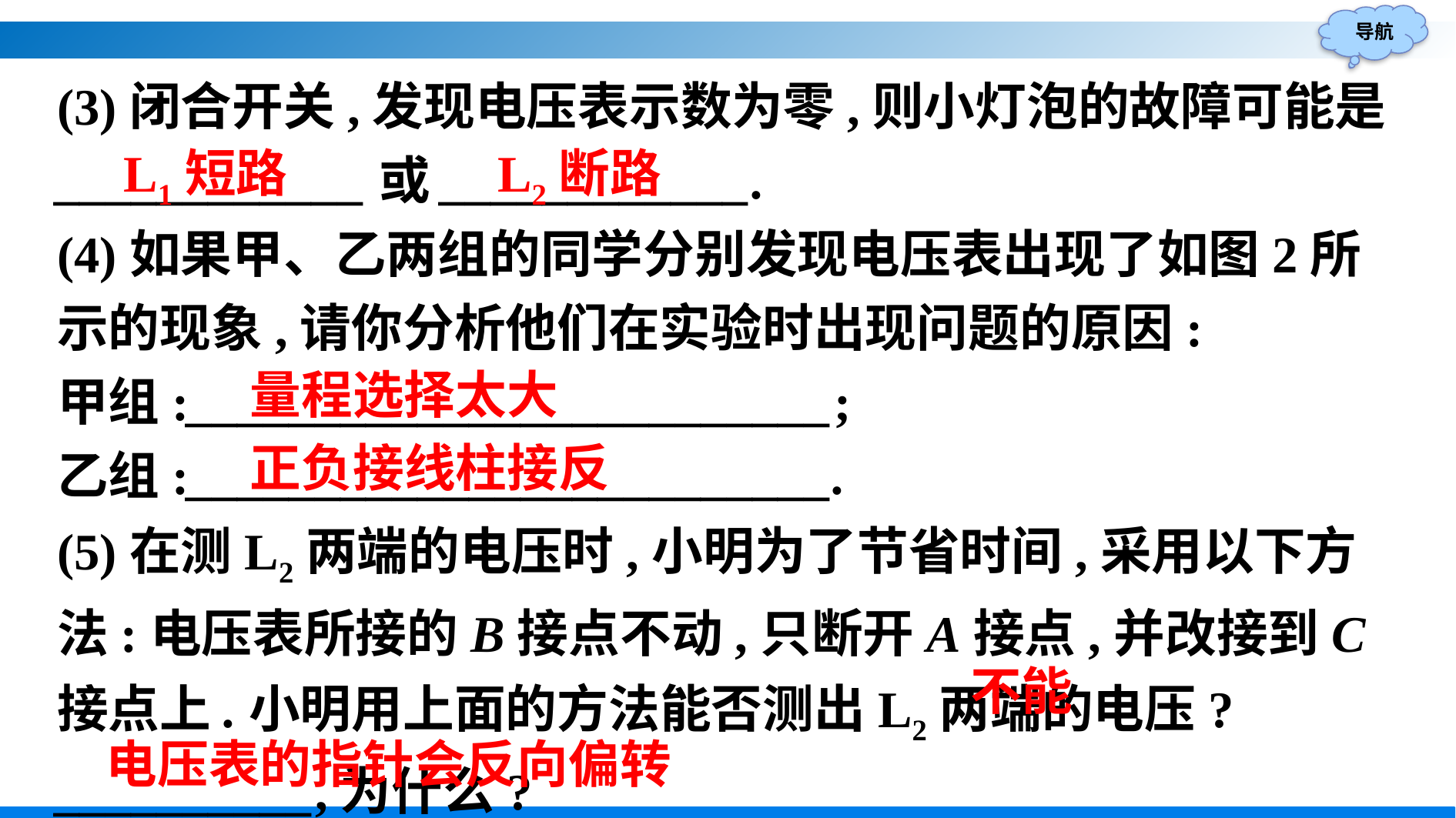

(3)闭合开关,发现电压表示数为零,则小灯泡的故障可能是____________或____________.
(4)如果甲、乙两组的同学分别发现电压表出现了如图2所示的现象,请你分析他们在实验时出现问题的原因:
甲组:_________________________;
乙组:_________________________.
(5)在测L2两端的电压时,小明为了节省时间,采用以下方法:电压表所接的B接点不动,只断开A接点,并改接到C接点上.小明用上面的方法能否测出L2两端的电压?__________,为什么?
____________________________.
L1短路
L2断路
量程选择太大
正负接线柱接反
不能
电压表的指针会反向偏转